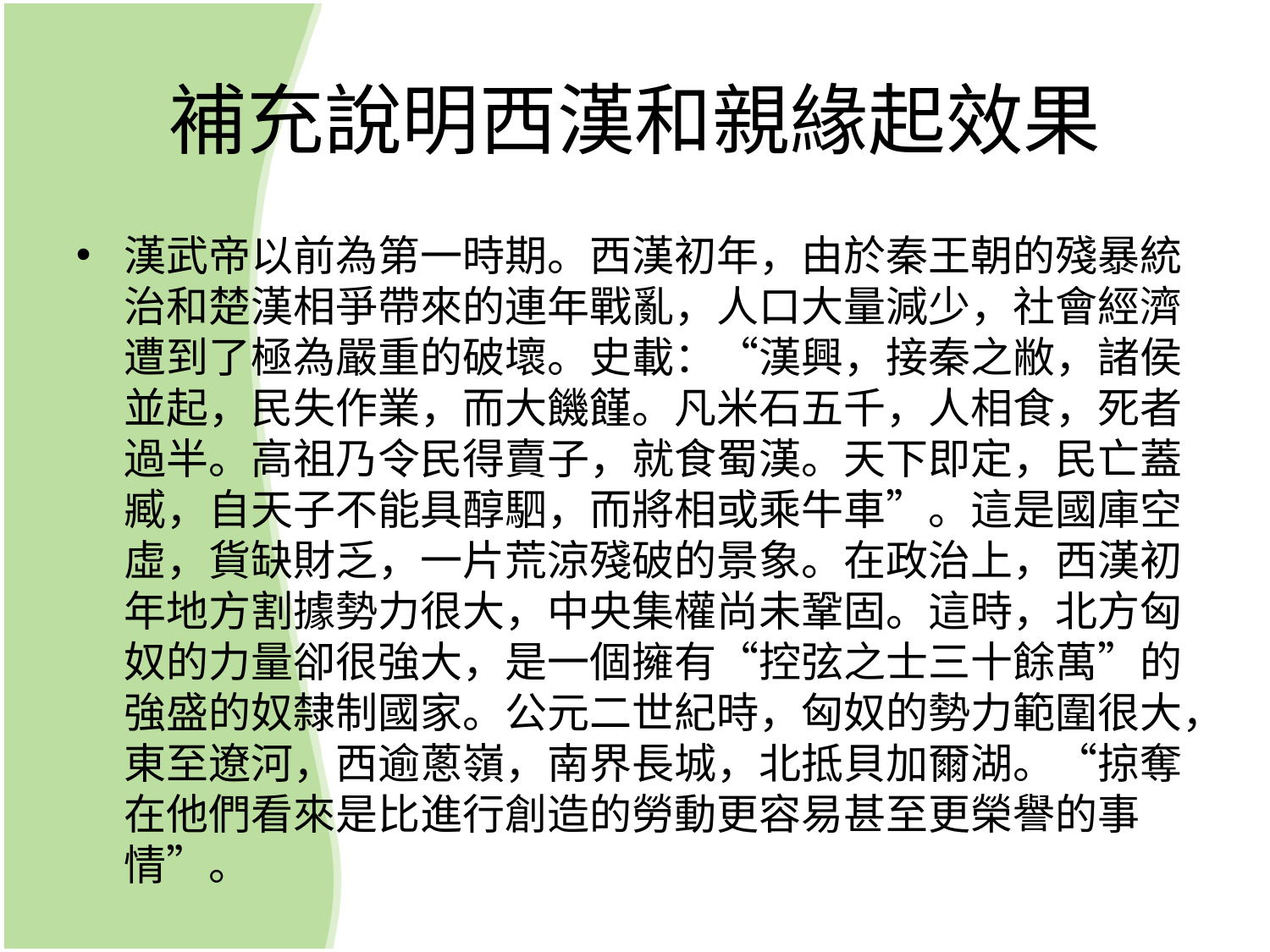

# 補充說明西漢和親緣起效果
漢武帝以前為第一時期。西漢初年，由於秦王朝的殘暴統治和楚漢相爭帶來的連年戰亂，人口大量減少，社會經濟遭到了極為嚴重的破壞。史載：“漢興，接秦之敝，諸侯並起，民失作業，而大饑饉。凡米石五千，人相食，死者過半。高祖乃令民得賣子，就食蜀漢。天下即定，民亡蓋臧，自天子不能具醇駟，而將相或乘牛車”。這是國庫空虛，貨缺財乏，一片荒涼殘破的景象。在政治上，西漢初年地方割據勢力很大，中央集權尚未鞏固。這時，北方匈奴的力量卻很強大，是一個擁有“控弦之士三十餘萬”的強盛的奴隸制國家。公元二世紀時，匈奴的勢力範圍很大，東至遼河，西逾蔥嶺，南界長城，北抵貝加爾湖。“掠奪在他們看來是比進行創造的勞動更容易甚至更榮譽的事情”。